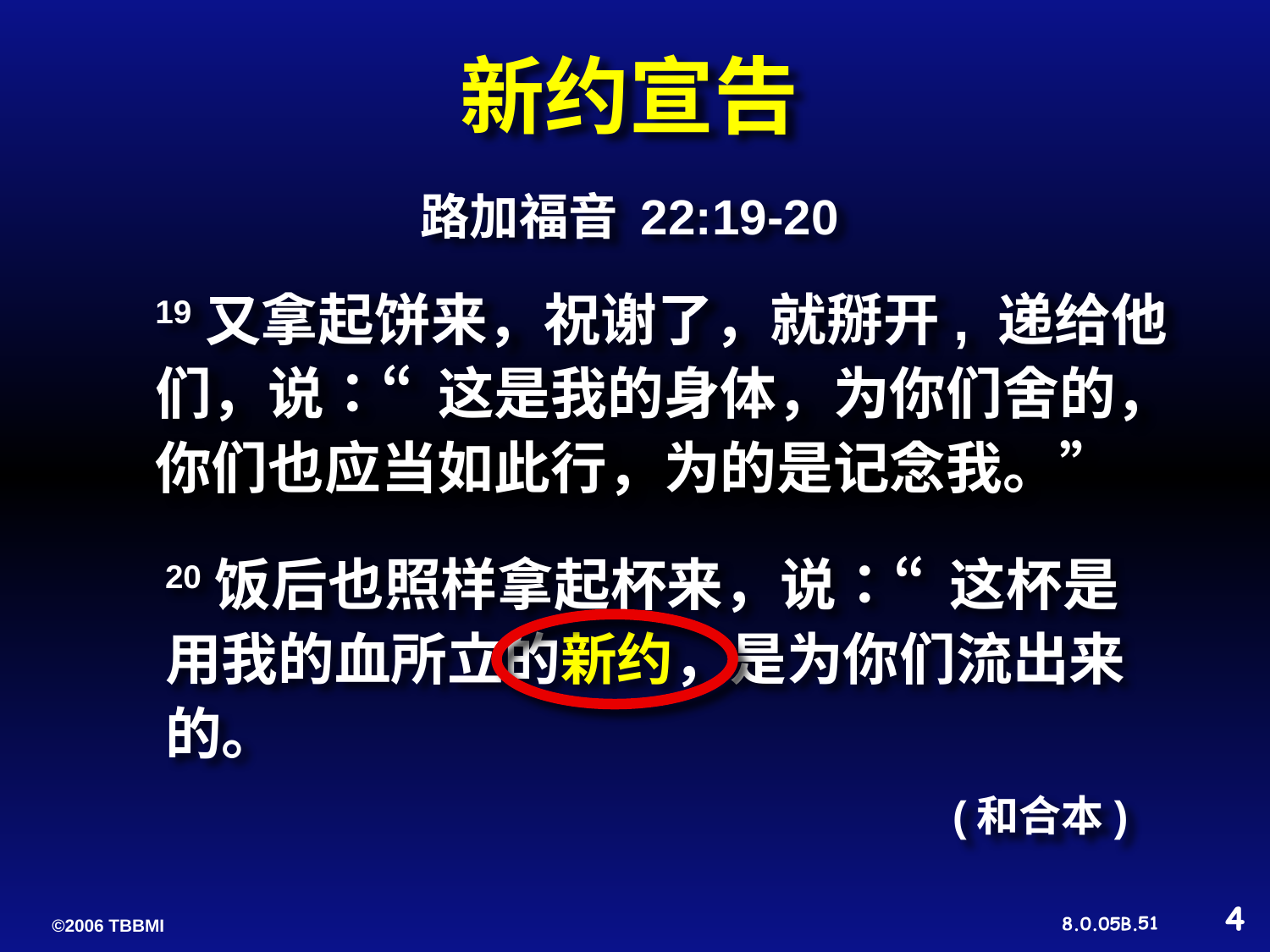

新约宣告
路加福音 22:19-20

19又拿起饼来，祝谢了，就掰开, 递给他们，说：“这是我的身体，为你们舍的，你们也应当如此行，为的是记念我。”
20饭后也照样拿起杯来，说：“这杯是用我的血所立的新约，是为你们流出来的。
(和合本)

4

51